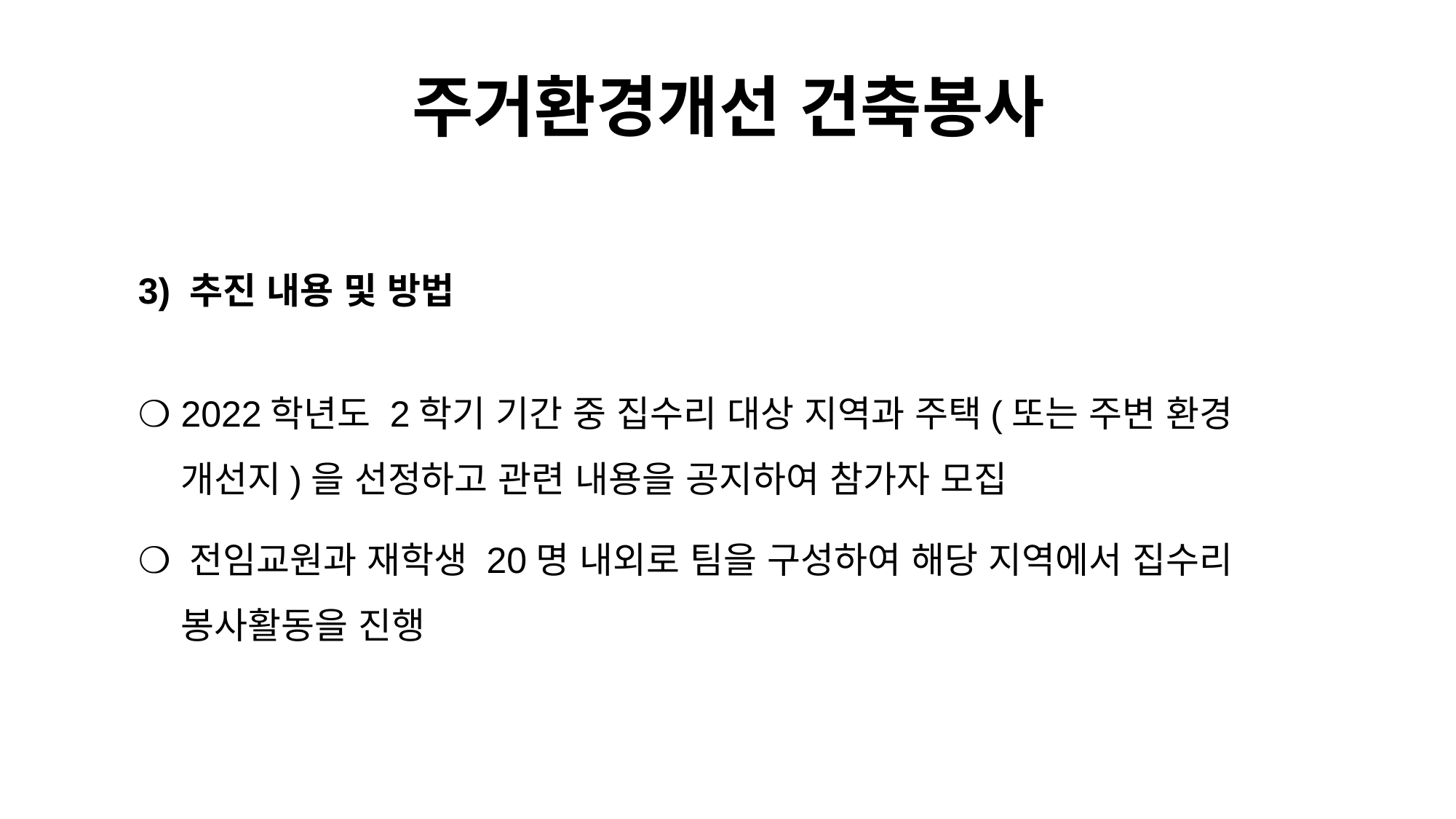

# 주거환경개선 건축봉사
3) 추진 내용 및 방법

❍ 2022학년도 2학기 기간 중 집수리 대상 지역과 주택(또는 주변 환경 개선지)을 선정하고 관련 내용을 공지하여 참가자 모집
❍ 전임교원과 재학생 20명 내외로 팀을 구성하여 해당 지역에서 집수리 봉사활동을 진행